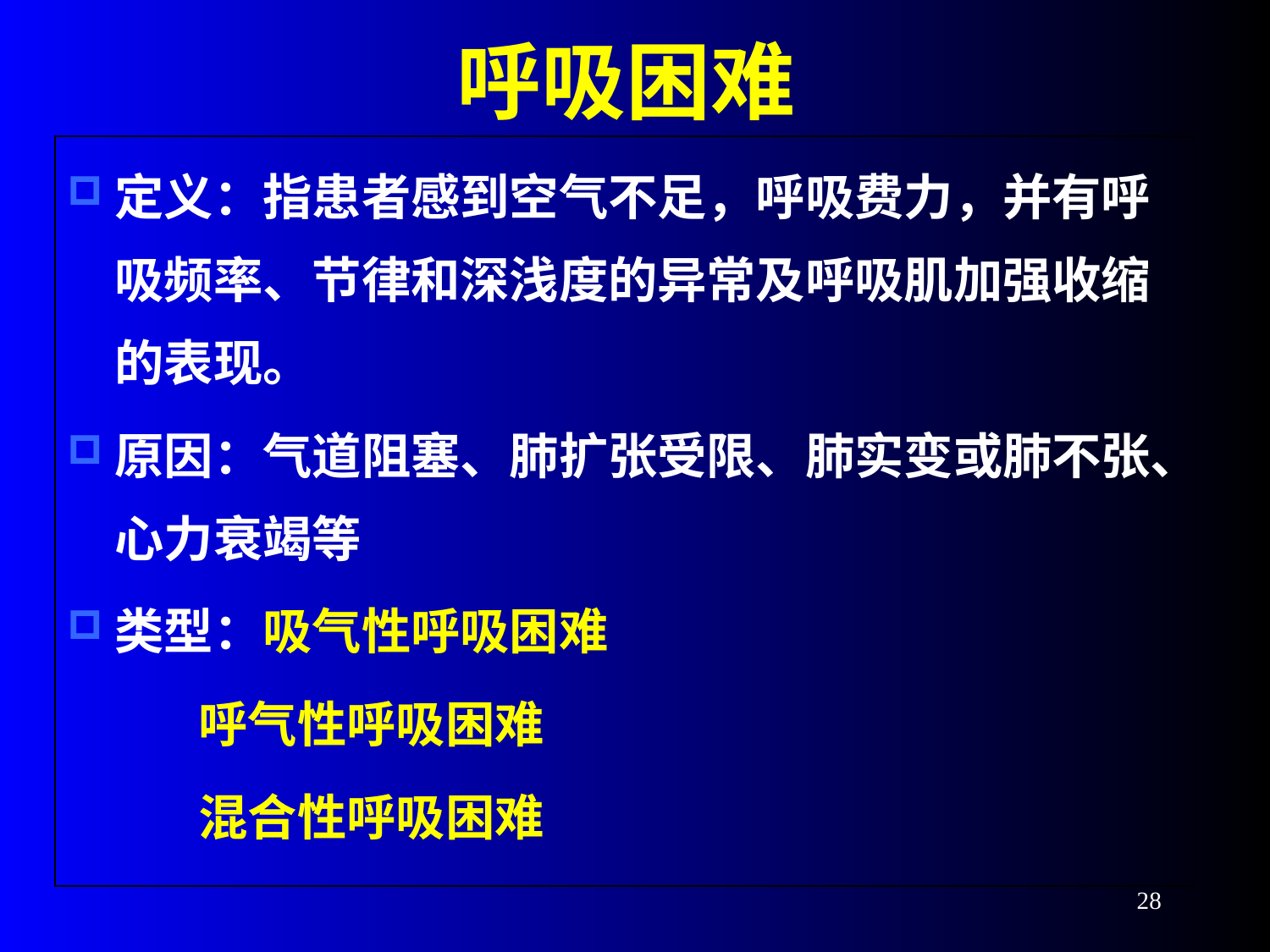

呼吸困难
定义：指患者感到空气不足，呼吸费力，并有呼吸频率、节律和深浅度的异常及呼吸肌加强收缩的表现。
原因：气道阻塞、肺扩张受限、肺实变或肺不张、心力衰竭等
类型：吸气性呼吸困难
     呼气性呼吸困难
     混合性呼吸困难

28